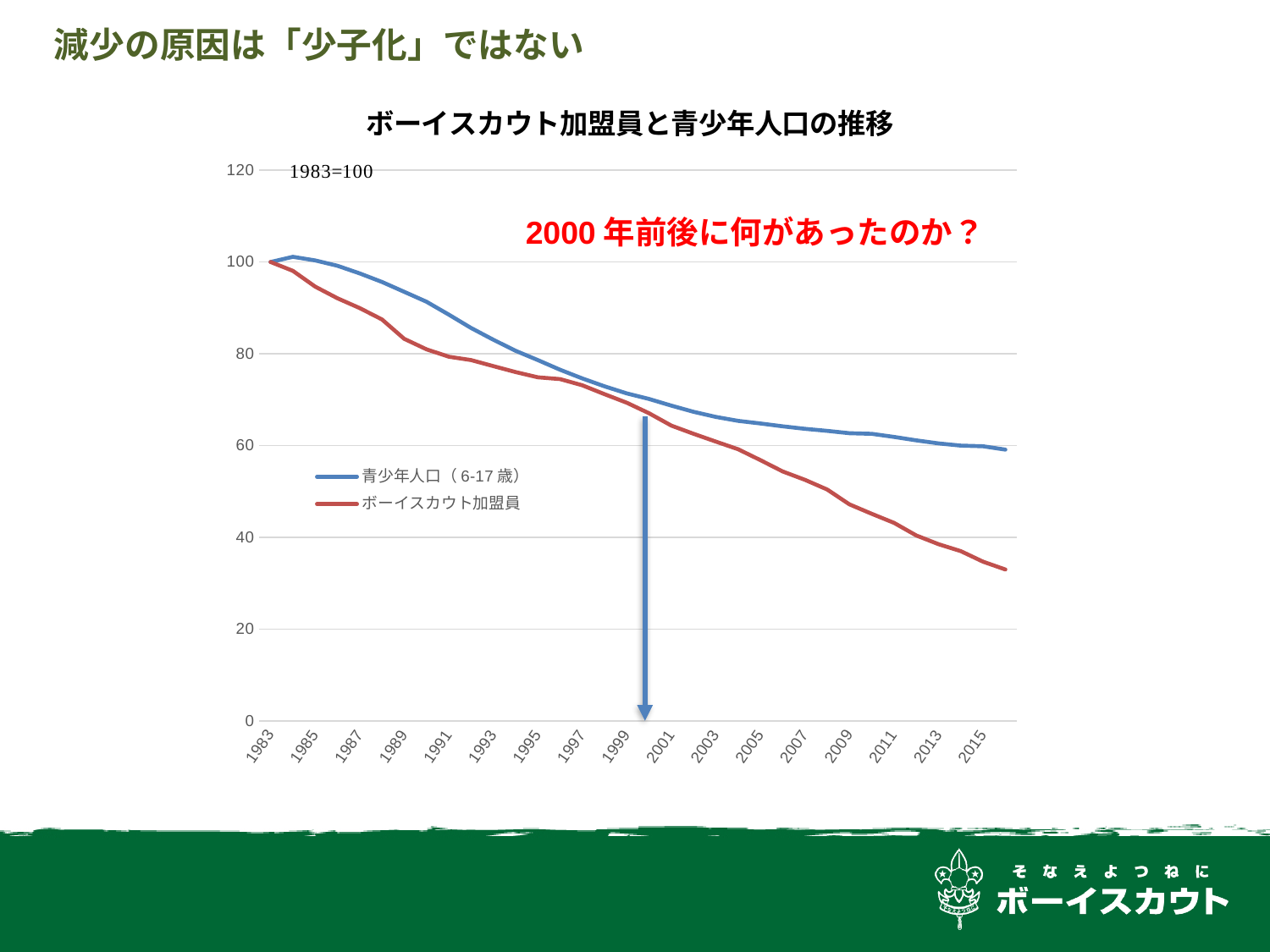

減少の原因は「少子化」ではない

### Chart: ボーイスカウト加盟員と青少年人口の推移

| Category | 青少年人口（6-17歳） | ボーイスカウト加盟員 |
|---|---|---|
| 1983 | 100.0 | 100.0 |
| 1984 | 101.1249391027059 | 98.06888865460789 |
| 1985 | 100.3454537402011 | 94.63590222449794 |
| 1986 | 99.18065459054874 | 92.09753452716237 |
| 1987 | 97.51096151291023 | 89.95918490293236 |
| 1988 | 95.64639709464545 | 87.48527794930494 |
| 1989 | 93.50281234775657 | 83.26400289169685 |
| 1990 | 91.33708313034236 | 80.97293552419535 |
| 1991 | 88.5424509499979 | 79.35900718405931 |
| 1992 | 85.63266752291952 | 78.63879392141212 |
| 1993 | 83.05948004783205 | 77.31915598596338 |
| 1994 | 80.65459054873992 | 76.02120577736946 |
| 1995 | 78.63501483679507 | 74.88019037004682 |
| 1996 | 76.52686124274769 | 74.48499179179782 |
| 1997 | 74.62686567164178 | 73.13041251863774 |
| 1998 | 72.90845475884672 | 71.1980962995315 |
| 1999 | 71.36277071615191 | 69.32180670813439 |
| 2000 | 70.15368262544841 | 67.03917345663207 |
| 2001 | 68.70100535896185 | 64.35140141873879 |
| 2002 | 67.35462155099871 | 62.559452987333756 |
| 2003 | 66.23854023650283 | 60.866906637348045 |
| 2004 | 65.38376367421063 | 59.204482130216725 |
| 2005 | 64.81243633464719 | 56.815819991867095 |
| 2006 | 64.19239115992723 | 54.359684925523744 |
| 2007 | 63.647637184994906 | 52.52646956940819 |
| 2008 | 63.20474777448071 | 50.414024730032914 |
| 2009 | 62.69099605828424 | 47.17924002590478 |
| 2010 | 62.56255812923519 | 45.118002319381965 |
| 2011 | 61.89379511935876 | 43.156166694278355 |
| 2012 | 61.13645422737943 | 40.40483756796225 |
| 2013 | 60.47212011160813 | 38.500233444282124 |
| 2014 | 59.99822844235796 | 36.99323764627921 |
| 2015 | 59.856503830993404 | 34.694037381206975 |
| 2016 | 59.12130740953984 | 32.99185204150791 |
2000年前後に何があったのか？